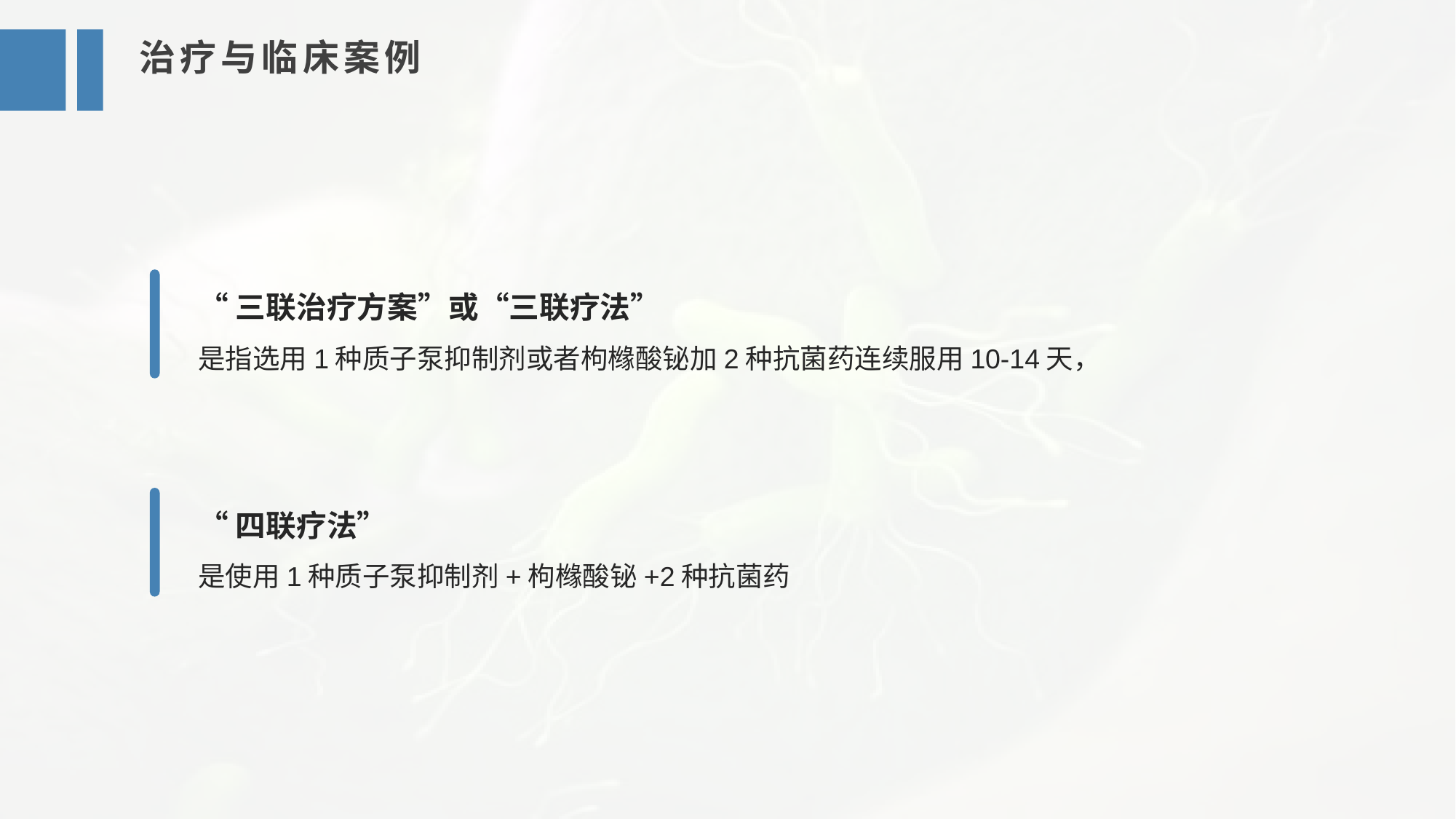

治疗与临床案例
“三联治疗方案”或“三联疗法”
是指选用1种质子泵抑制剂或者枸橼酸铋加2种抗菌药连续服用10-14天，

“四联疗法”
是使用1种质子泵抑制剂+枸橼酸铋+2种抗菌药